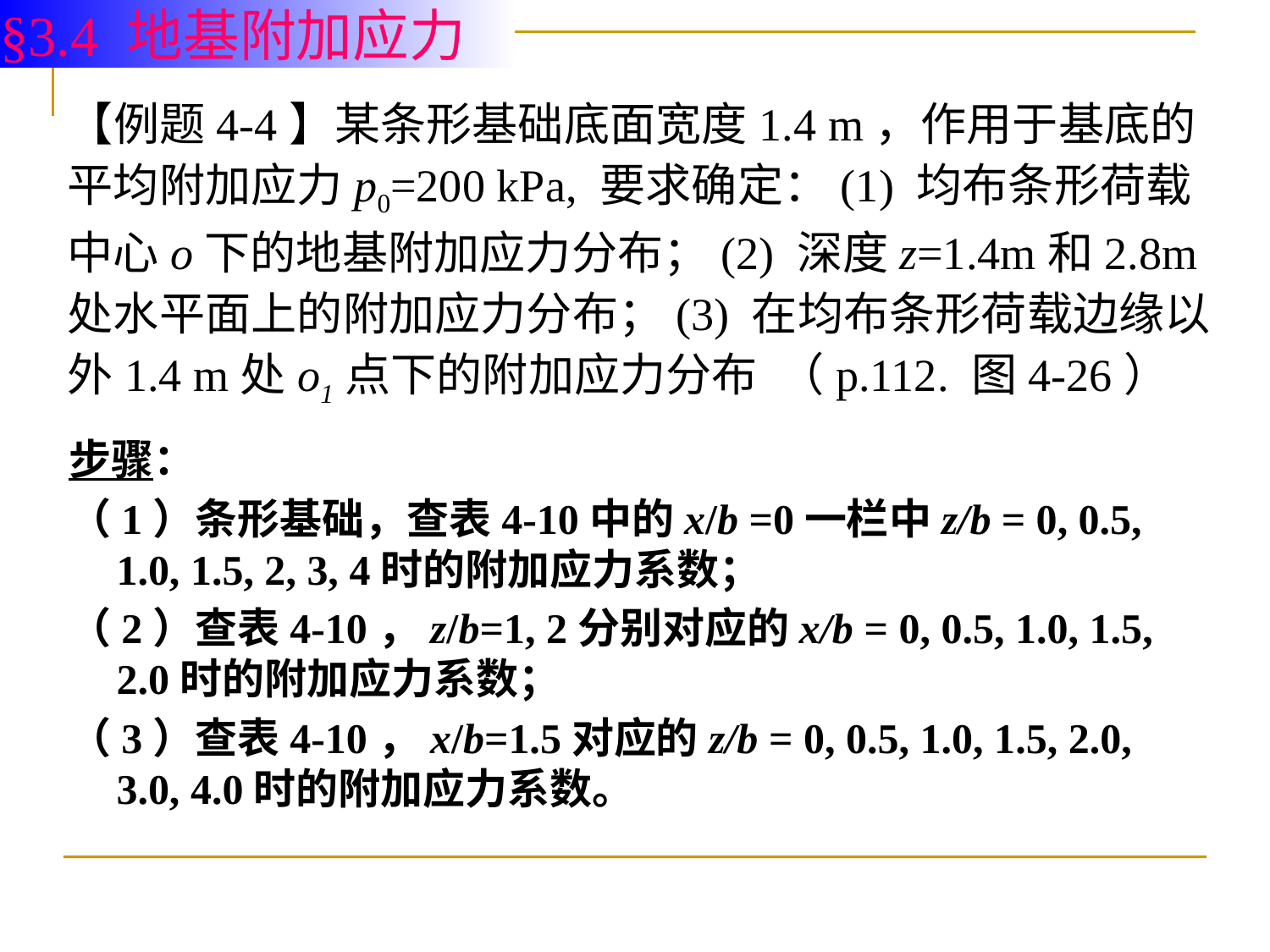

§3.4 地基附加应力
# 【例题4-4】某条形基础底面宽度1.4 m，作用于基底的平均附加应力p0=200 kPa, 要求确定：(1) 均布条形荷载中心o下的地基附加应力分布；(2) 深度z=1.4m和2.8m处水平面上的附加应力分布；(3) 在均布条形荷载边缘以外1.4 m处o1点下的附加应力分布  （p.112. 图4-26）
步骤：
（1）条形基础，查表4-10中的x/b =0一栏中z/b = 0, 0.5, 1.0, 1.5, 2, 3, 4时的附加应力系数；
（2）查表4-10，z/b=1, 2分别对应的x/b = 0, 0.5, 1.0, 1.5, 2.0时的附加应力系数；
（3）查表4-10，x/b=1.5对应的z/b = 0, 0.5, 1.0, 1.5, 2.0, 3.0, 4.0时的附加应力系数。